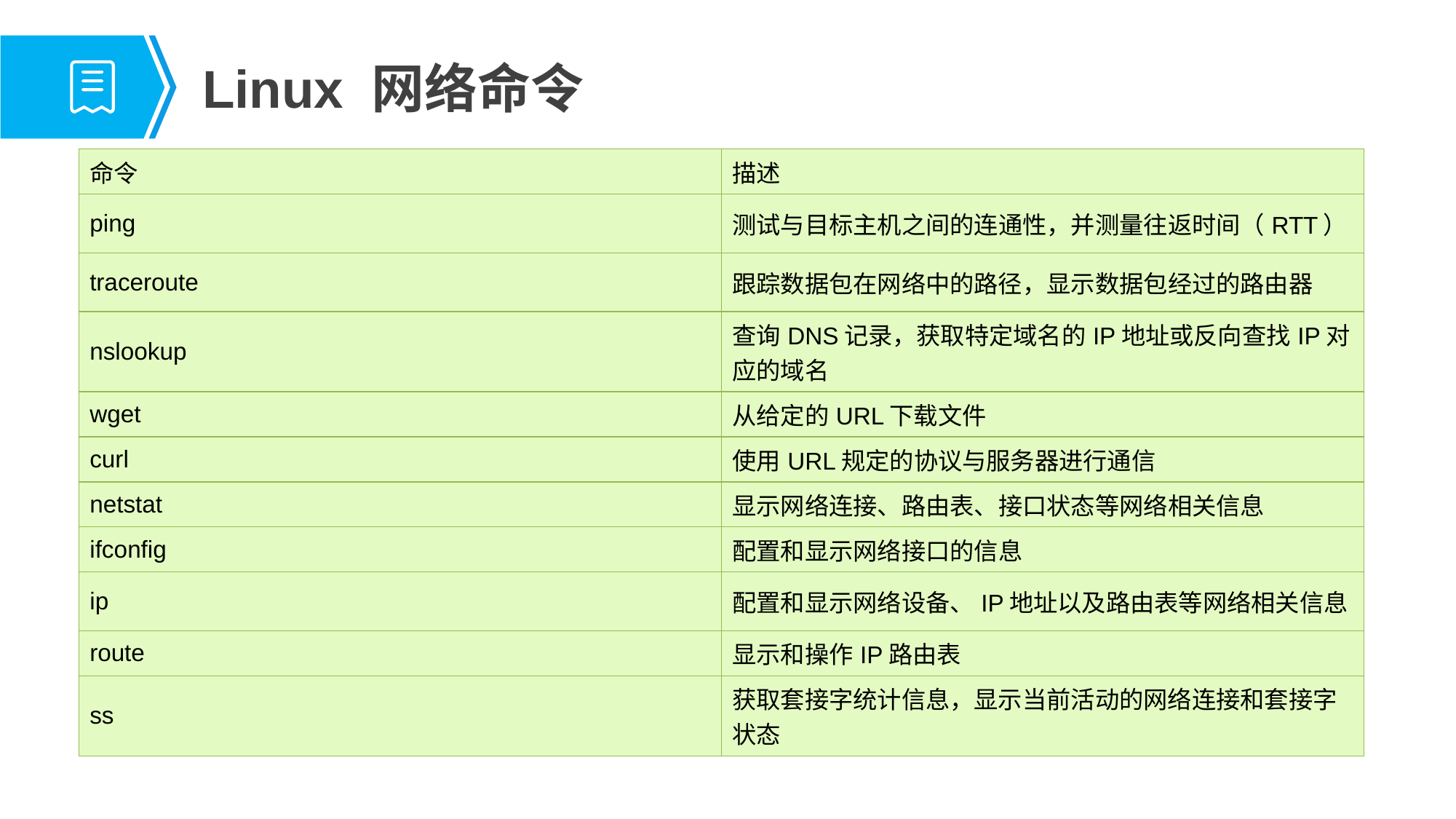

# Linux 网络命令
| 命令 | 描述 |
| --- | --- |
| ping | 测试与目标主机之间的连通性，并测量往返时间（RTT） |
| traceroute | 跟踪数据包在网络中的路径，显示数据包经过的路由器 |
| nslookup | 查询DNS记录，获取特定域名的IP地址或反向查找IP对应的域名 |
| wget | 从给定的URL下载文件 |
| curl | 使用URL规定的协议与服务器进行通信 |
| netstat | 显示网络连接、路由表、接口状态等网络相关信息 |
| ifconfig | 配置和显示网络接口的信息 |
| ip | 配置和显示网络设备、IP地址以及路由表等网络相关信息 |
| route | 显示和操作IP路由表 |
| ss | 获取套接字统计信息，显示当前活动的网络连接和套接字状态 |